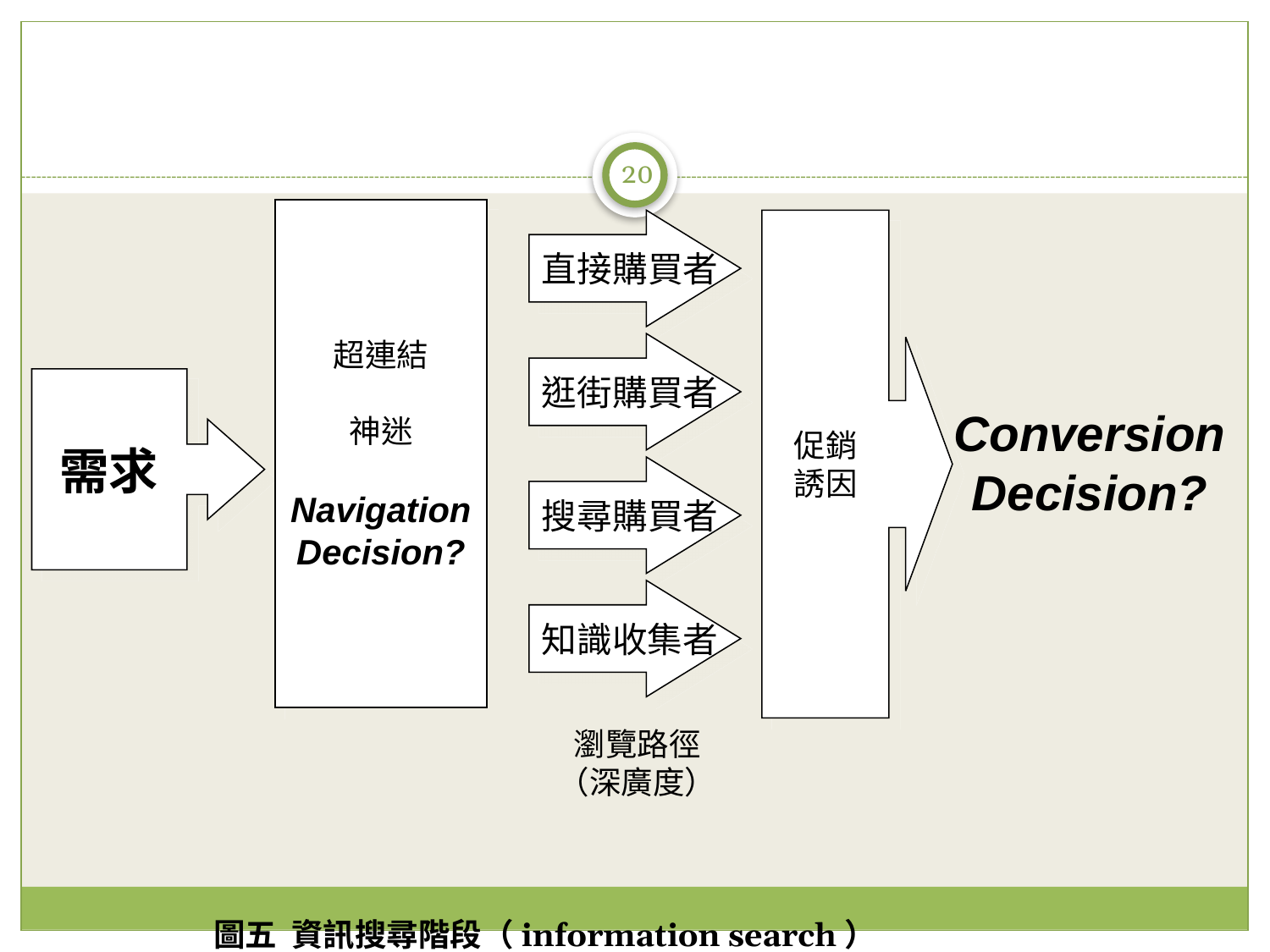

#
20
超連結

神迷

Navigation
Decision?
直接購買者
促銷
誘因
逛街購買者
需求
Conversion
Decision?
搜尋購買者
知識收集者
瀏覽路徑
（深廣度）
圖五  資訊搜尋階段（information search）